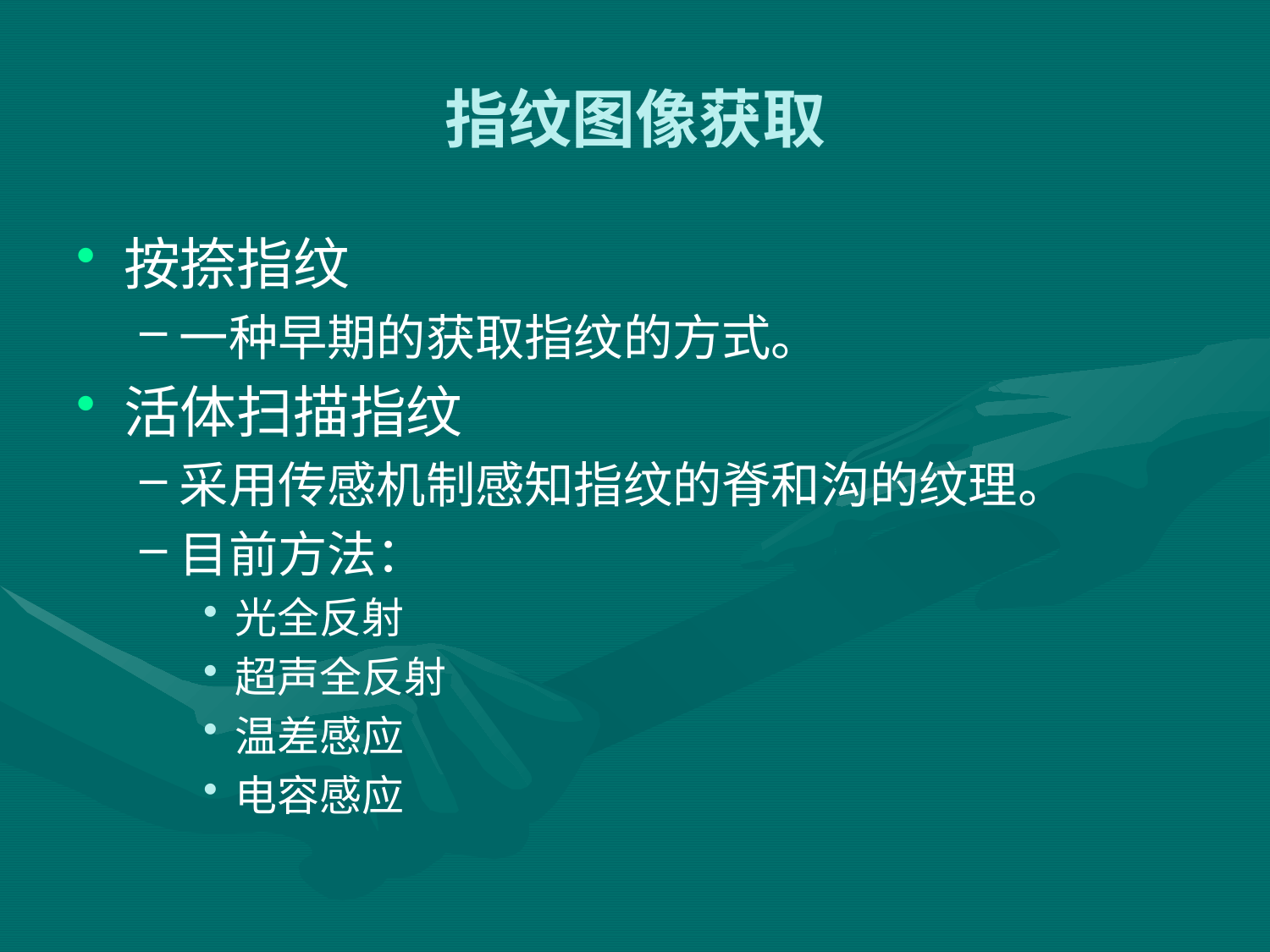

# 指纹图像获取
按捺指纹
一种早期的获取指纹的方式。
活体扫描指纹
采用传感机制感知指纹的脊和沟的纹理。
目前方法：
光全反射
超声全反射
温差感应
电容感应